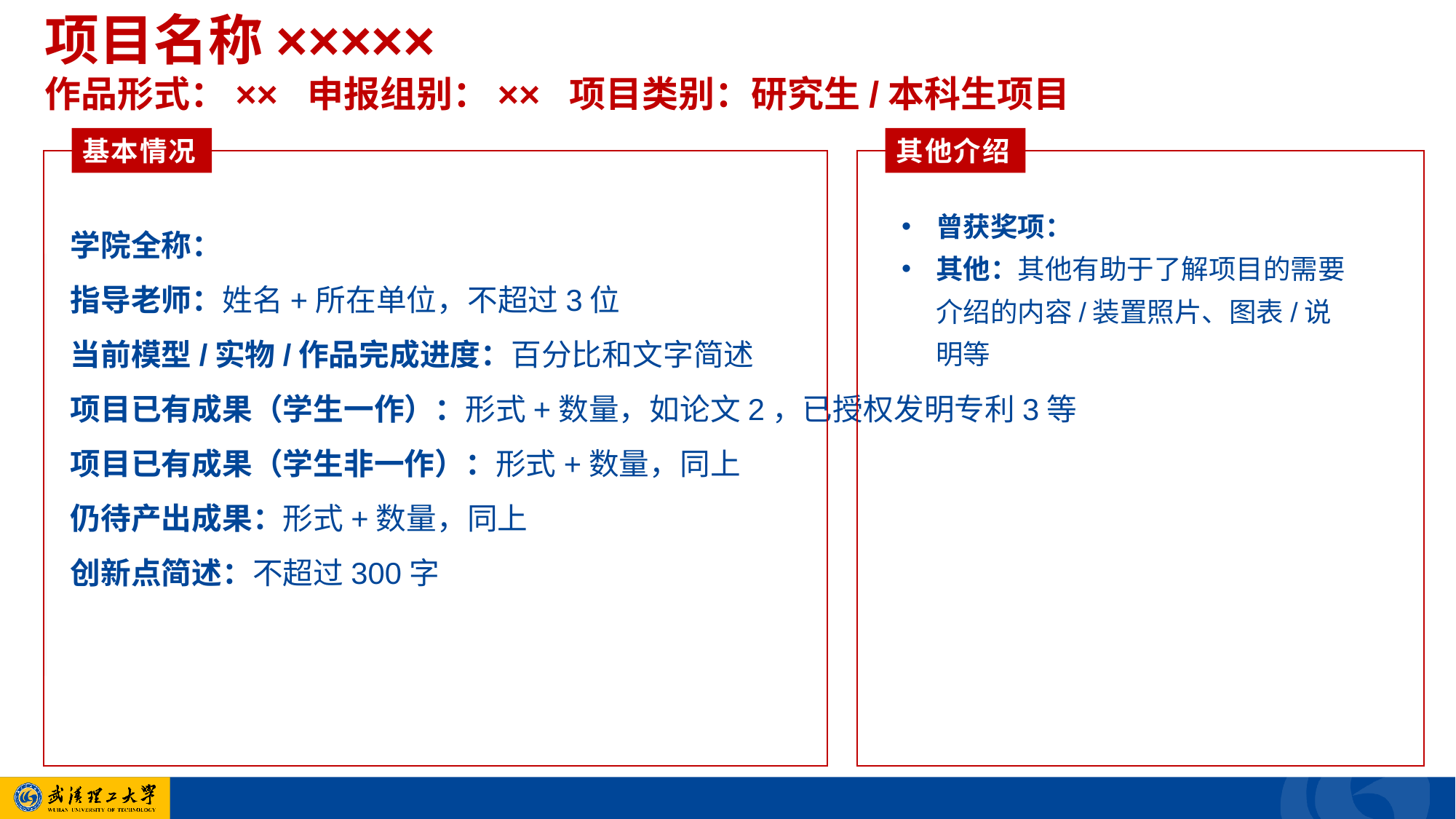

项目名称×××××
作品形式：××  申报组别：××  项目类别：研究生/本科生项目

基本情况
其他介绍

曾获奖项：
其他：其他有助于了解项目的需要介绍的内容/装置照片、图表/说明等
学院全称：
指导老师：姓名+所在单位，不超过3位
当前模型/实物/作品完成进度：百分比和文字简述
项目已有成果（学生一作）：形式+数量，如论文2，已授权发明专利3等
项目已有成果（学生非一作）：形式+数量，同上
仍待产出成果：形式+数量，同上
创新点简述：不超过300字